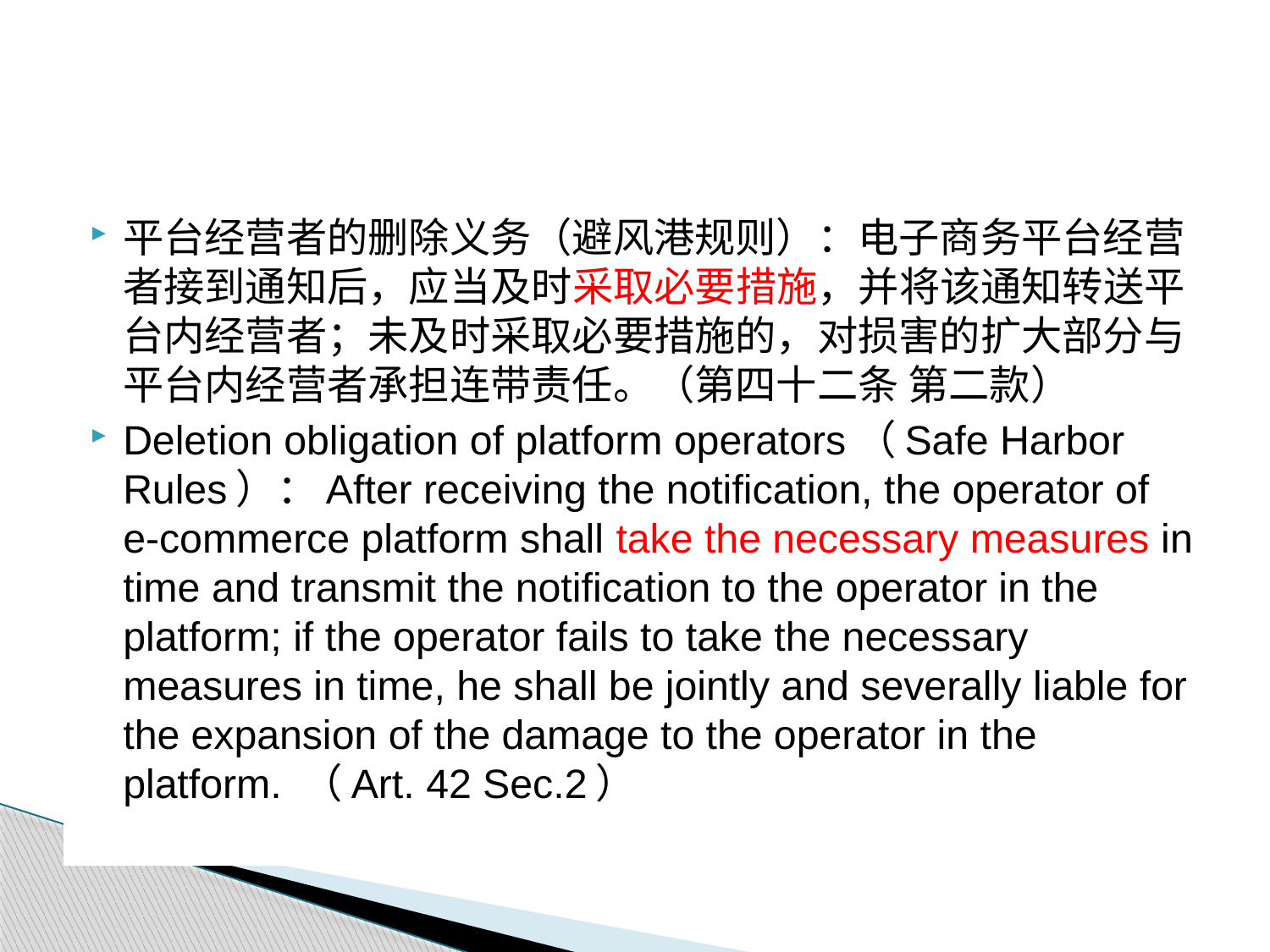

#
平台经营者的删除义务（避风港规则）：电子商务平台经营者接到通知后，应当及时采取必要措施，并将该通知转送平台内经营者；未及时采取必要措施的，对损害的扩大部分与平台内经营者承担连带责任。（第四十二条 第二款）
Deletion obligation of platform operators（Safe Harbor Rules）：After receiving the notification, the operator of e-commerce platform shall take the necessary measures in time and transmit the notification to the operator in the platform; if the operator fails to take the necessary measures in time, he shall be jointly and severally liable for the expansion of the damage to the operator in the platform. （Art. 42 Sec.2）